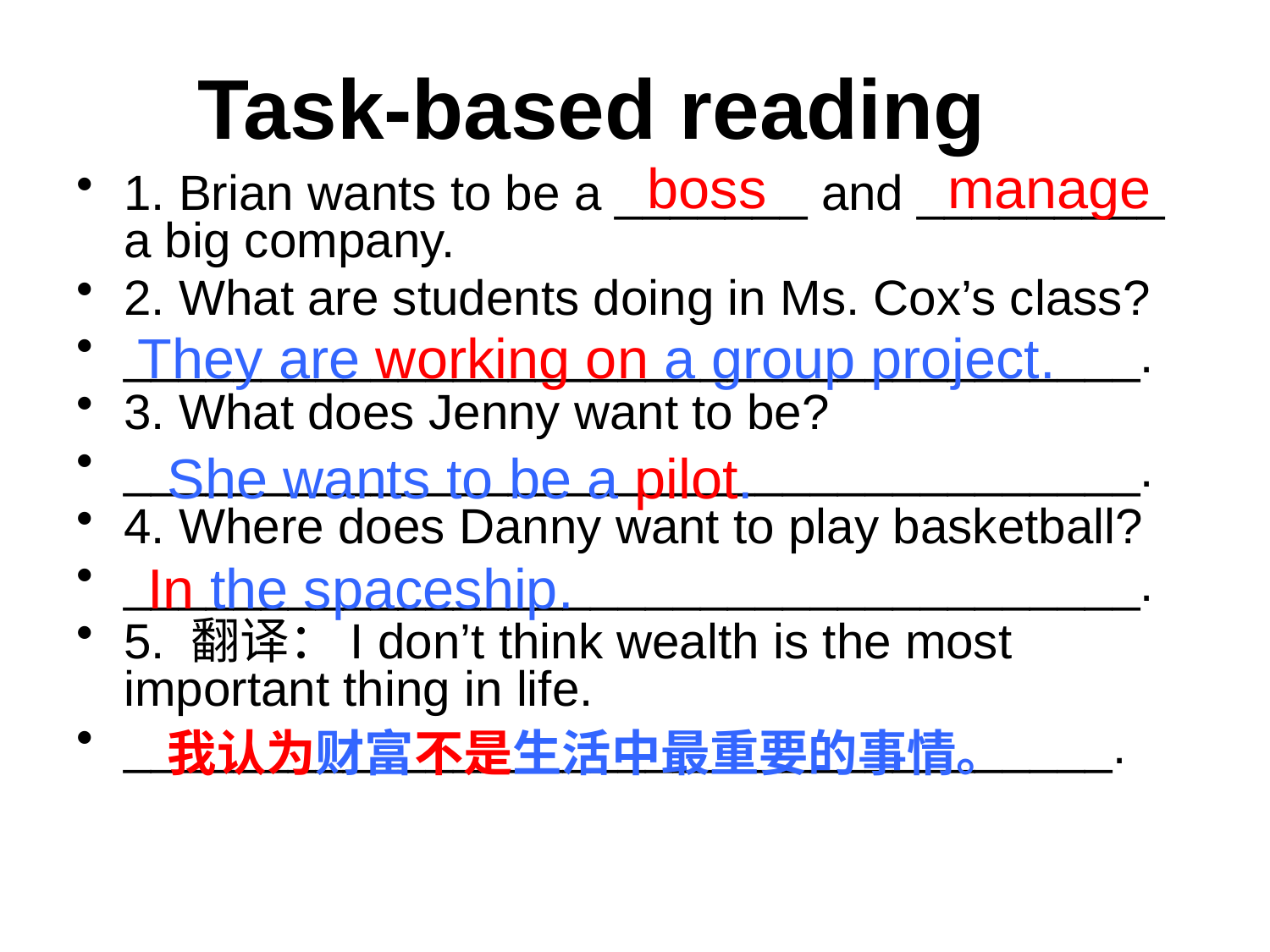

# Task-based reading
boss
manage
1. Brian wants to be a _______ and _________ a big company.
2. What are students doing in Ms. Cox’s class?
_____________________________________.
3. What does Jenny want to be?
_____________________________________.
4. Where does Danny want to play basketball?
_____________________________________.
5. 翻译：I don’t think wealth is the most important thing in life.
____________________________________.
They are working on a group project.
She wants to be a pilot.
In the spaceship.
我认为财富不是生活中最重要的事情。